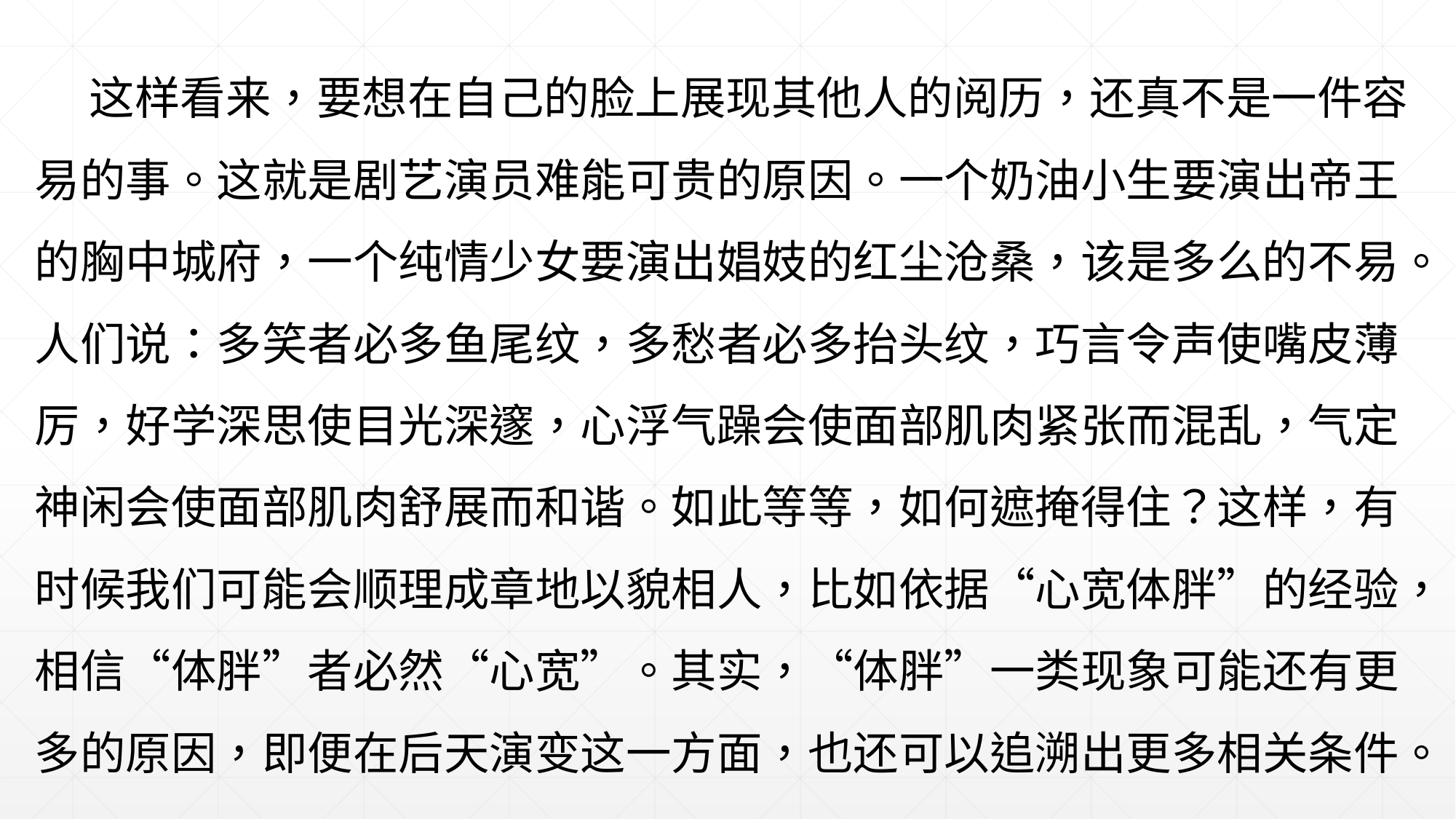

这样看来，要想在自己的脸上展现其他人的阅历，还真不是一件容易的事。这就是剧艺演员难能可贵的原因。一个奶油小生要演出帝王的胸中城府，一个纯情少女要演出娼妓的红尘沧桑，该是多么的不易。人们说：多笑者必多鱼尾纹，多愁者必多抬头纹，巧言令声使嘴皮薄厉，好学深思使目光深邃，心浮气躁会使面部肌肉紧张而混乱，气定神闲会使面部肌肉舒展而和谐。如此等等，如何遮掩得住？这样，有时候我们可能会顺理成章地以貌相人，比如依据“心宽体胖”的经验，相信“体胖”者必然“心宽”。其实，“体胖”一类现象可能还有更多的原因，即便在后天演变这一方面，也还可以追溯出更多相关条件。